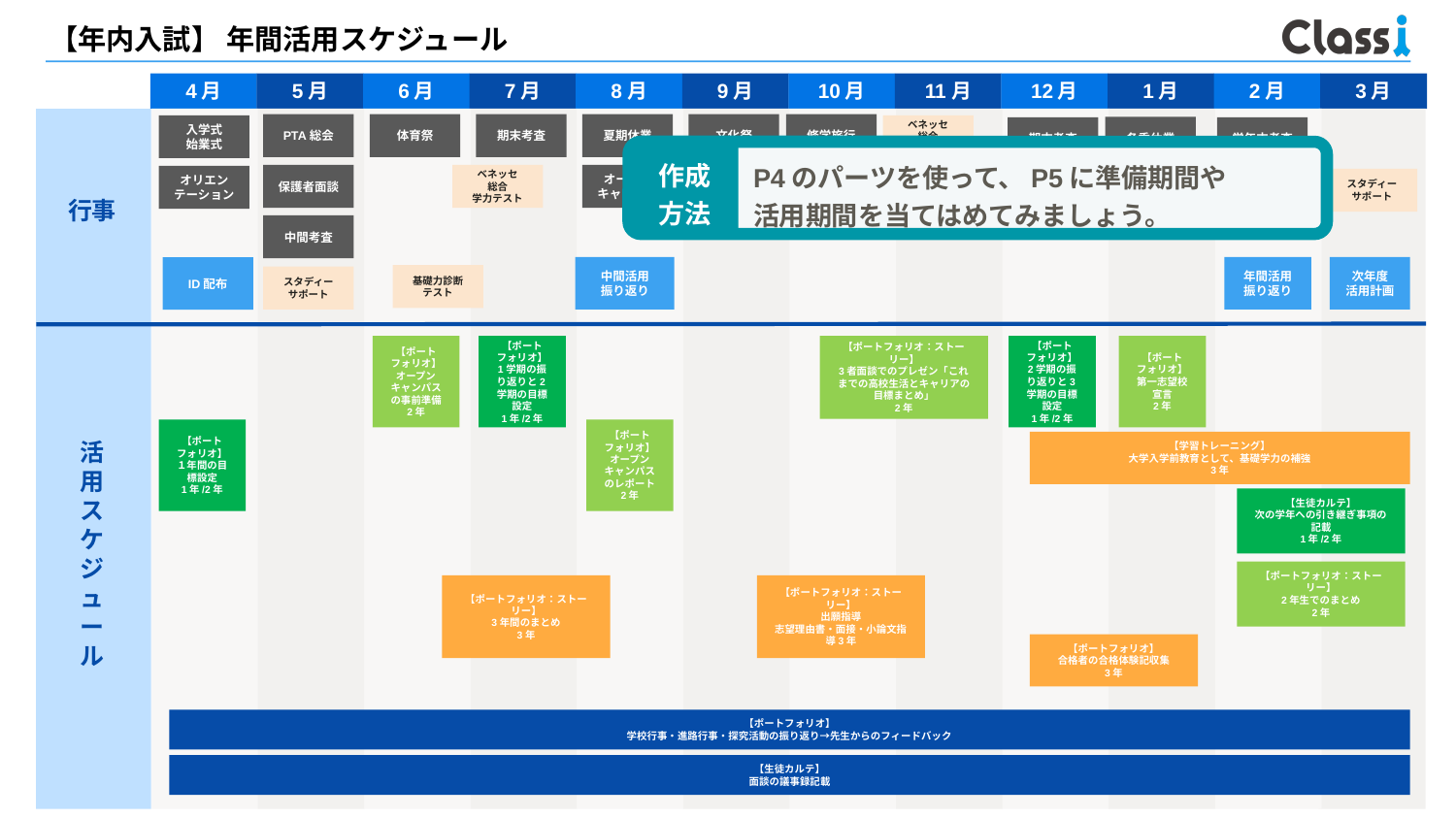

【年内入試】 年間活用スケジュール
4月
5月
6月
7月
8月
9月
10月
11月
12月
1月
2月
3月

行事

活
用
ス
ケ
ジ
ュ
ー
ル
PTA総会
体育祭
期末考査
夏期休業
文化祭
修学旅行
入学式
始業式
ベネッセ
総合
学力テスト
冬季休業
期末考査
学年末考査

作成
方法
P4のパーツを使って、P5に準備期間や
活用期間を当てはめてみましょう。
保護者面談
ベネッセ
総合
学力テスト
オープンキャンパス
総合型
選抜出願
オリエン
テーション
ベネッセ
総合
学力テスト
大学入学共通テスト模試（高２）
スタディー
サポート
中間考査
中間活用
振り返り
年間活用
振り返り
次年度
活用計画
ID配布
基礎力診断
テスト
スタディー
サポート
【ポートフォリオ】
オープンキャンパスの事前準備
2年
【ポートフォリオ】
1学期の振り返りと2学期の目標設定
1年/2年
【ポートフォリオ：ストーリー】
3者面談でのプレゼン「これまでの高校生活とキャリアの目標まとめ」
2年
【ポートフォリオ】
2学期の振り返りと3学期の目標設定
1年/2年
【ポートフォリオ】
第一志望校宣言
2年
【ポートフォリオ】
１年間の目標設定
1年/2年
【ポートフォリオ】
オープンキャンパスのレポート
2年
【学習トレーニング】
大学入学前教育として、基礎学力の補強
3年
【生徒カルテ】
次の学年への引き継ぎ事項の記載
1年/2年
【ポートフォリオ：ストーリー】
2年生でのまとめ
2年
【ポートフォリオ：ストーリー】
3年間のまとめ
3年
【ポートフォリオ：ストーリー】
出願指導
志望理由書・面接・小論文指導3年
【ポートフォリオ】
合格者の合格体験記収集
3年
【ポートフォリオ】
学校行事・進路行事・探究活動の振り返り→先生からのフィードバック
5
【生徒カルテ】
面談の議事録記載